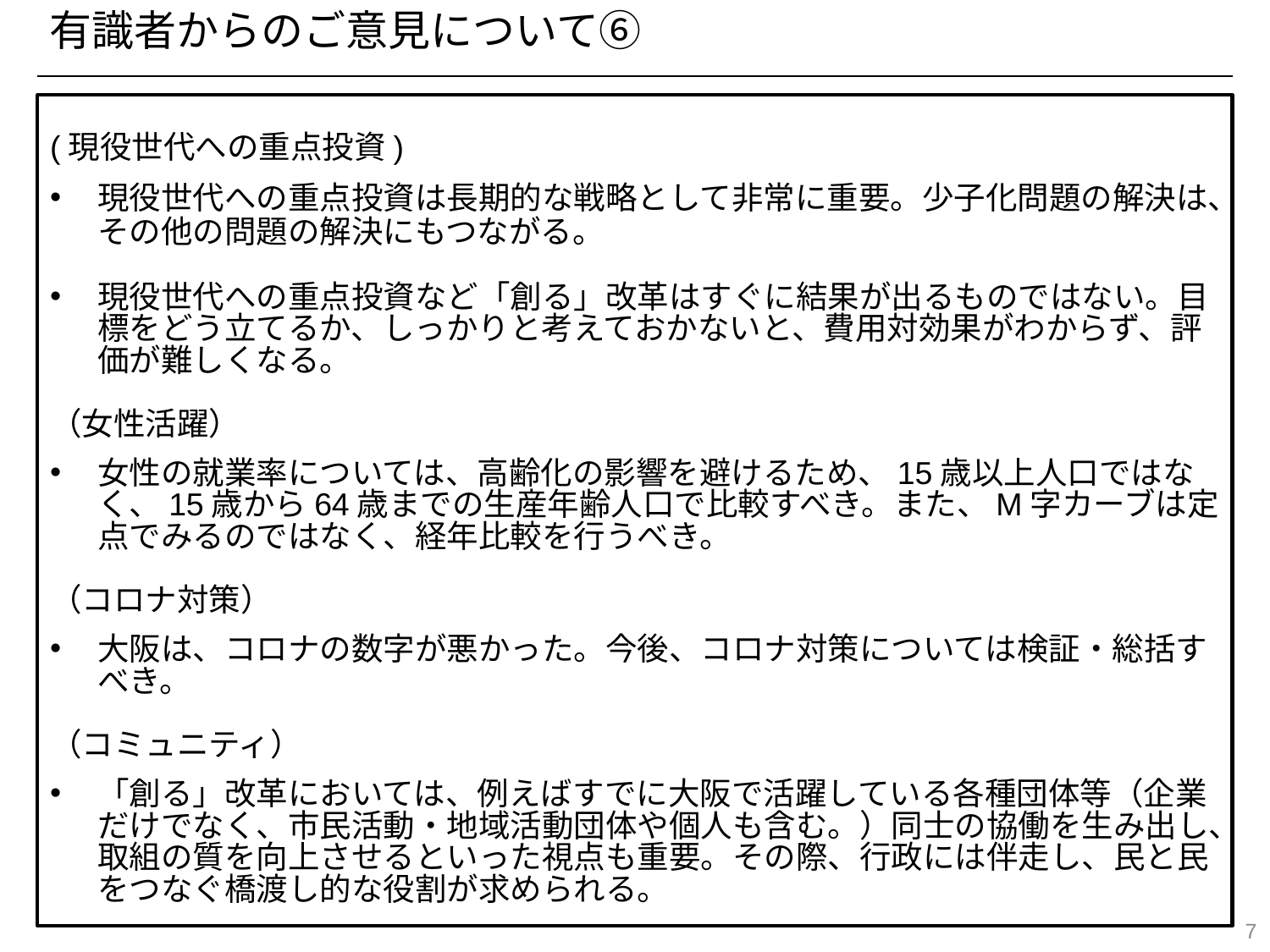

有識者からのご意見について⑥

(現役世代への重点投資)

現役世代への重点投資は長期的な戦略として非常に重要。少子化問題の解決は、その他の問題の解決にもつながる。

現役世代への重点投資など「創る」改革はすぐに結果が出るものではない。目標をどう立てるか、しっかりと考えておかないと、費用対効果がわからず、評価が難しくなる。

（女性活躍）

女性の就業率については、高齢化の影響を避けるため、15歳以上人口ではなく、15歳から64歳までの生産年齢人口で比較すべき。また、M字カーブは定点でみるのではなく、経年比較を行うべき。

（コロナ対策）

大阪は、コロナの数字が悪かった。今後、コロナ対策については検証・総括すべき。

（コミュニティ）

「創る」改革においては、例えばすでに大阪で活躍している各種団体等（企業だけでなく、市民活動・地域活動団体や個人も含む。）同士の協働を生み出し、取組の質を向上させるといった視点も重要。その際、行政には伴走し、民と民をつなぐ橋渡し的な役割が求められる。

7